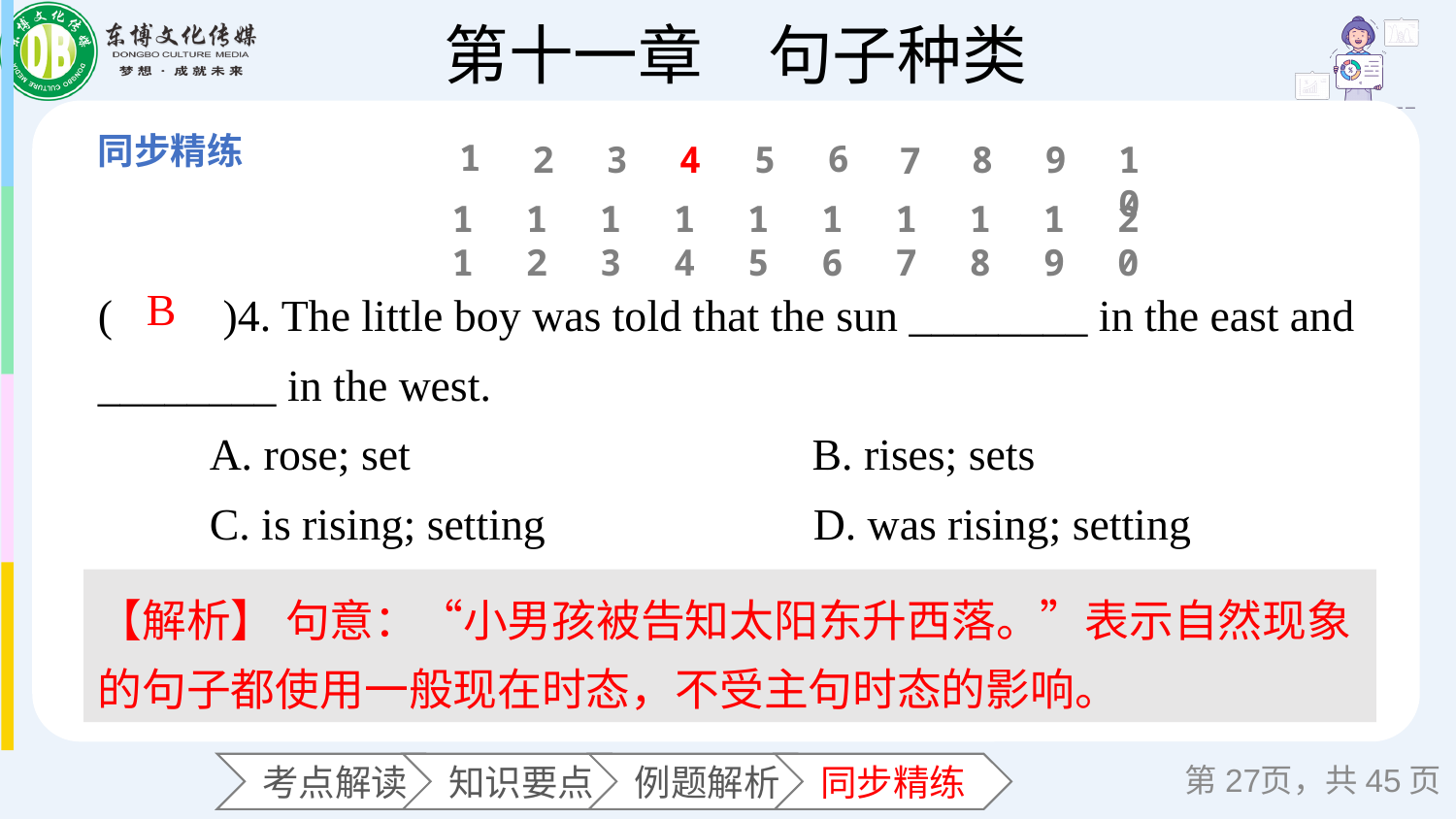

1
6
2
3
4
5
8
9
10
7
11
12
13
14
15
16
17
18
19
20
(　　)4. The little boy was told that the sun ________ in the east and ________ in the west.
          A. rose; set                                    B. rises; sets
          C. is rising; setting                        D. was rising; setting
B
【解析】 句意：“小男孩被告知太阳东升西落。”表示自然现象的句子都使用一般现在时态，不受主句时态的影响。
第27页，共45页